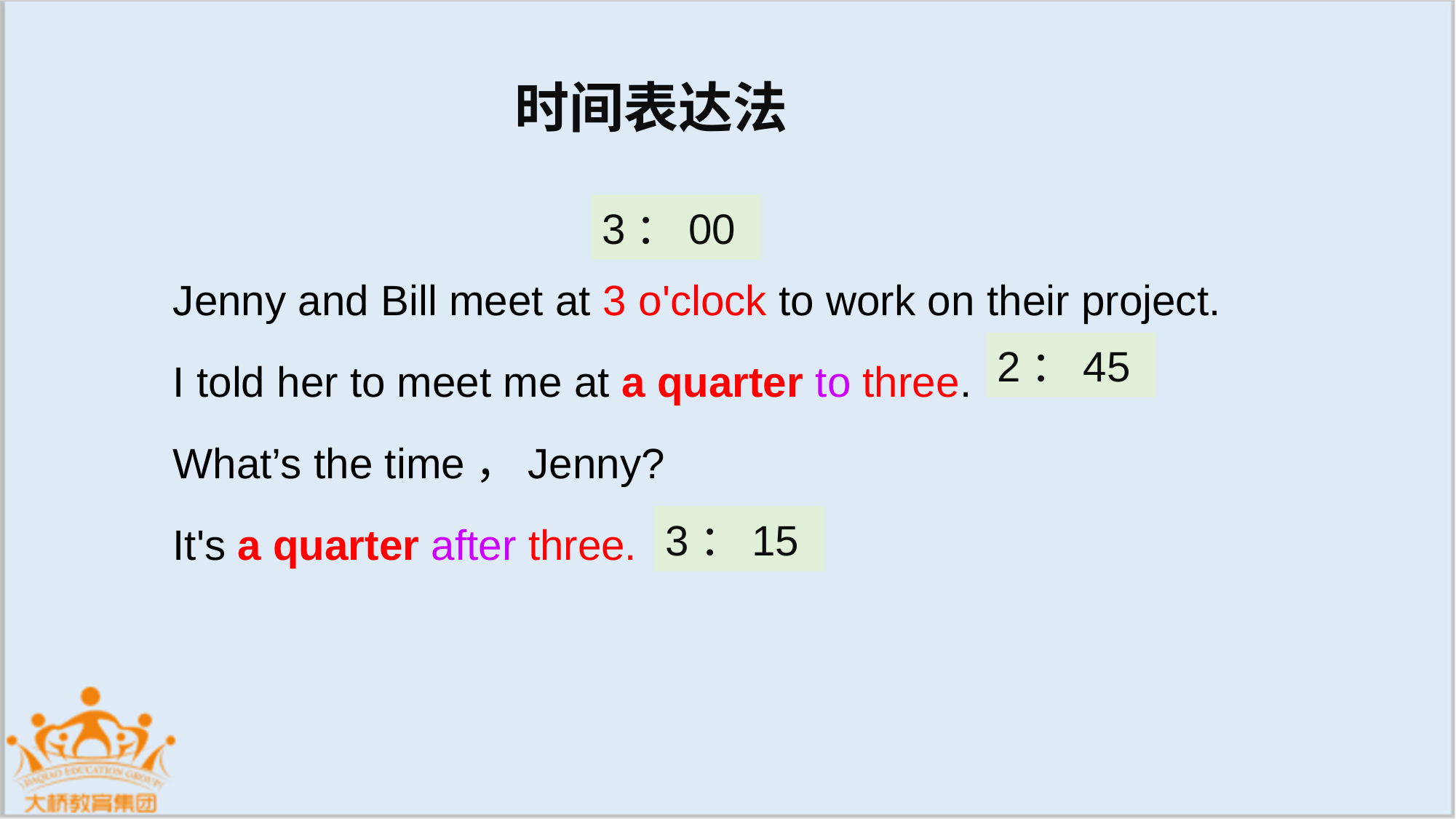

时间表达法
3：00
Jenny and Bill meet at 3 o'clock to work on their project.
I told her to meet me at a quarter to three.
What’s the time，Jenny?
It's a quarter after three.
2：45
3：15